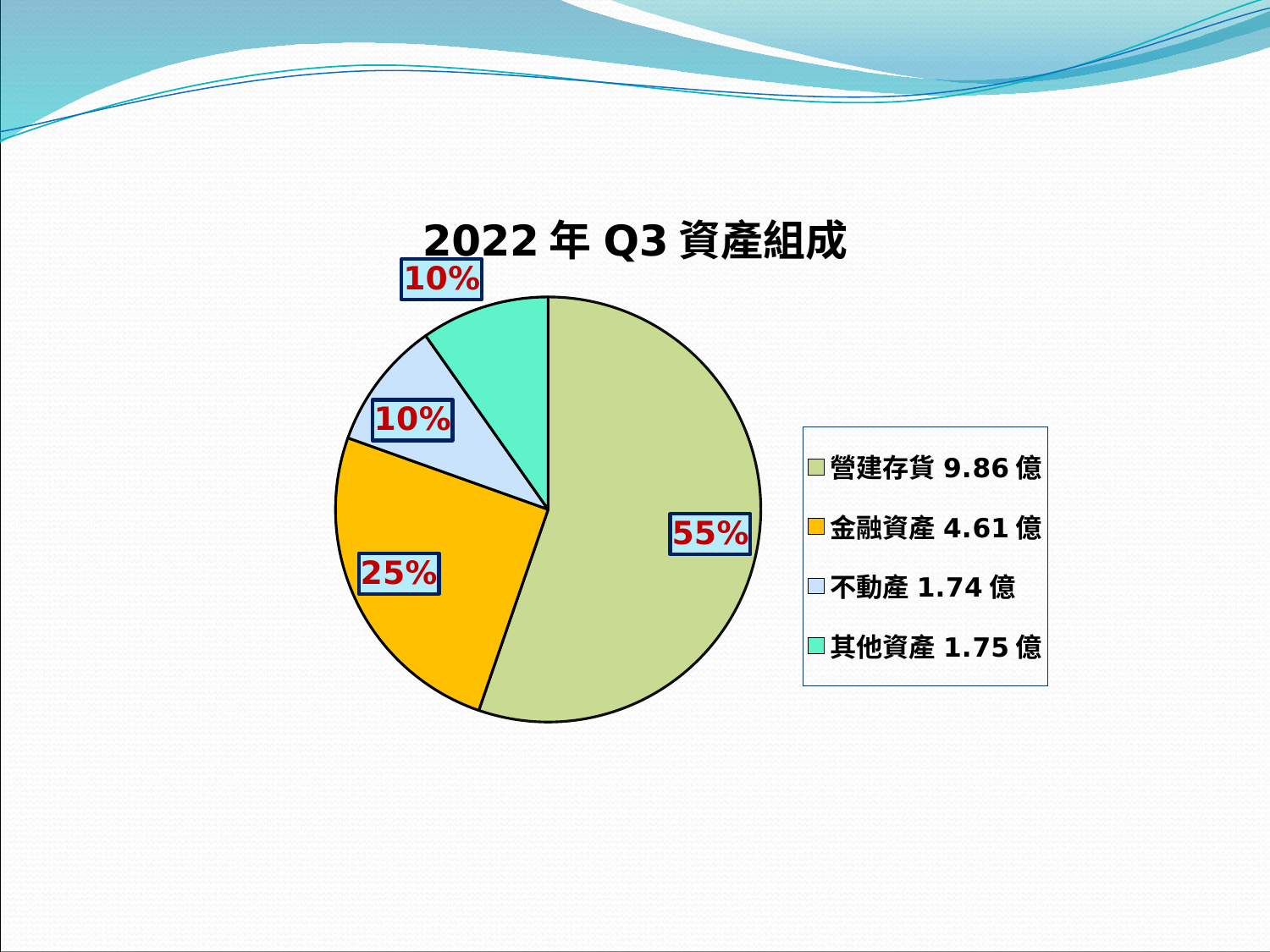

### Chart: 2022年Q3資產組成

| Category | 2022年Q2資產組成 |
|---|---|
| 營建存貨9.86億 | 0.549 |
| 金融資產4.61億 | 0.25 |
| 不動產1.74億 | 0.097 |
| 其他資產1.75億 | 0.097 |